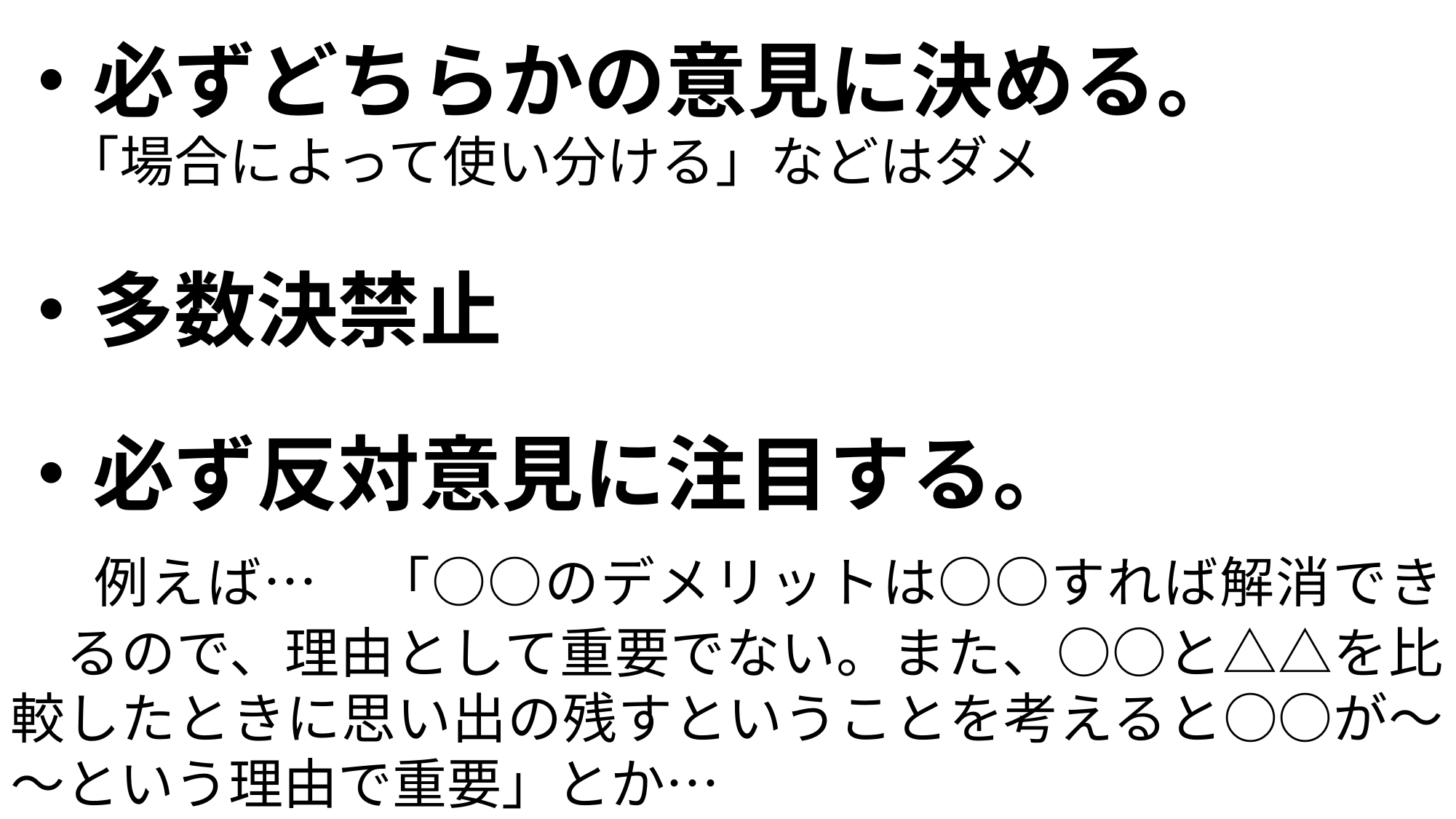

・必ずどちらかの意見に決める。
　「場合によって使い分ける」などはダメ

・多数決禁止

・必ず反対意見に注目する。
　例えば…　「○○のデメリットは○○すれば解消でき　るので、理由として重要でない。また、○○と△△を比較したときに思い出の残すということを考えると○○が～～という理由で重要」とか…